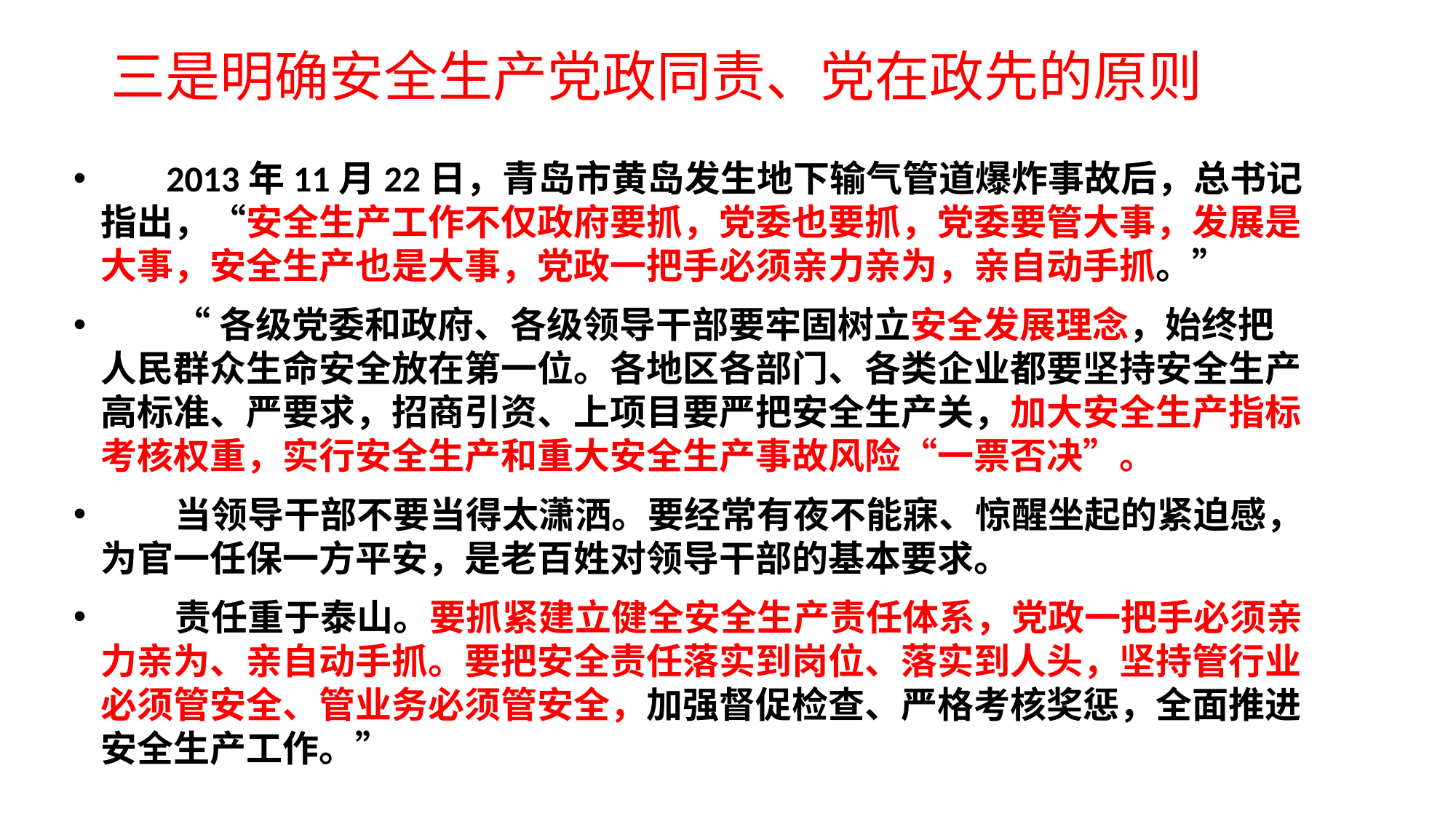

# 三是明确安全生产党政同责、党在政先的原则
        2013年11月22日，青岛市黄岛发生地下输气管道爆炸事故后，总书记指出，“安全生产工作不仅政府要抓，党委也要抓，党委要管大事，发展是大事，安全生产也是大事，党政一把手必须亲力亲为，亲自动手抓。”
         “各级党委和政府、各级领导干部要牢固树立安全发展理念，始终把人民群众生命安全放在第一位。各地区各部门、各类企业都要坚持安全生产高标准、严要求，招商引资、上项目要严把安全生产关，加大安全生产指标考核权重，实行安全生产和重大安全生产事故风险“一票否决”。
        当领导干部不要当得太潇洒。要经常有夜不能寐、惊醒坐起的紧迫感，为官一任保一方平安，是老百姓对领导干部的基本要求。
        责任重于泰山。要抓紧建立健全安全生产责任体系，党政一把手必须亲力亲为、亲自动手抓。要把安全责任落实到岗位、落实到人头，坚持管行业必须管安全、管业务必须管安全，加强督促检查、严格考核奖惩，全面推进安全生产工作。”

34